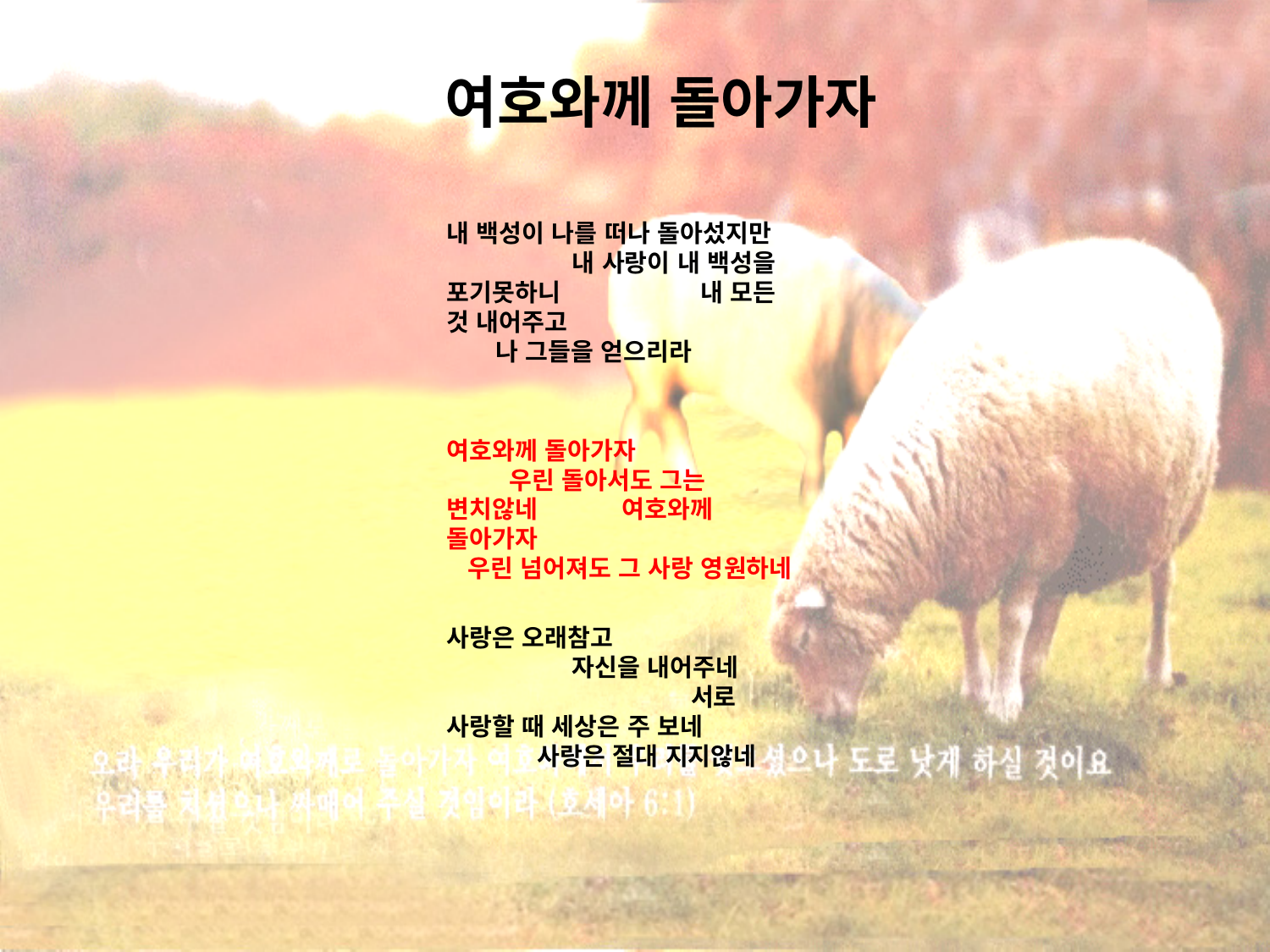

# 여호와께 돌아가자
내 백성이 나를 떠나 돌아섰지만                       내 사랑이 내 백성을 포기못하니                    내 모든 것 내어주고                                         나 그들을 얻으리라

여호와께 돌아가자                                 우린 돌아서도 그는 변치않네            여호와께 돌아가자                                         우린 넘어져도 그 사랑 영원하네

사랑은 오래참고                                             자신을 내어주네                                            서로 사랑할 때 세상은 주 보네                            사랑은 절대 지지않네